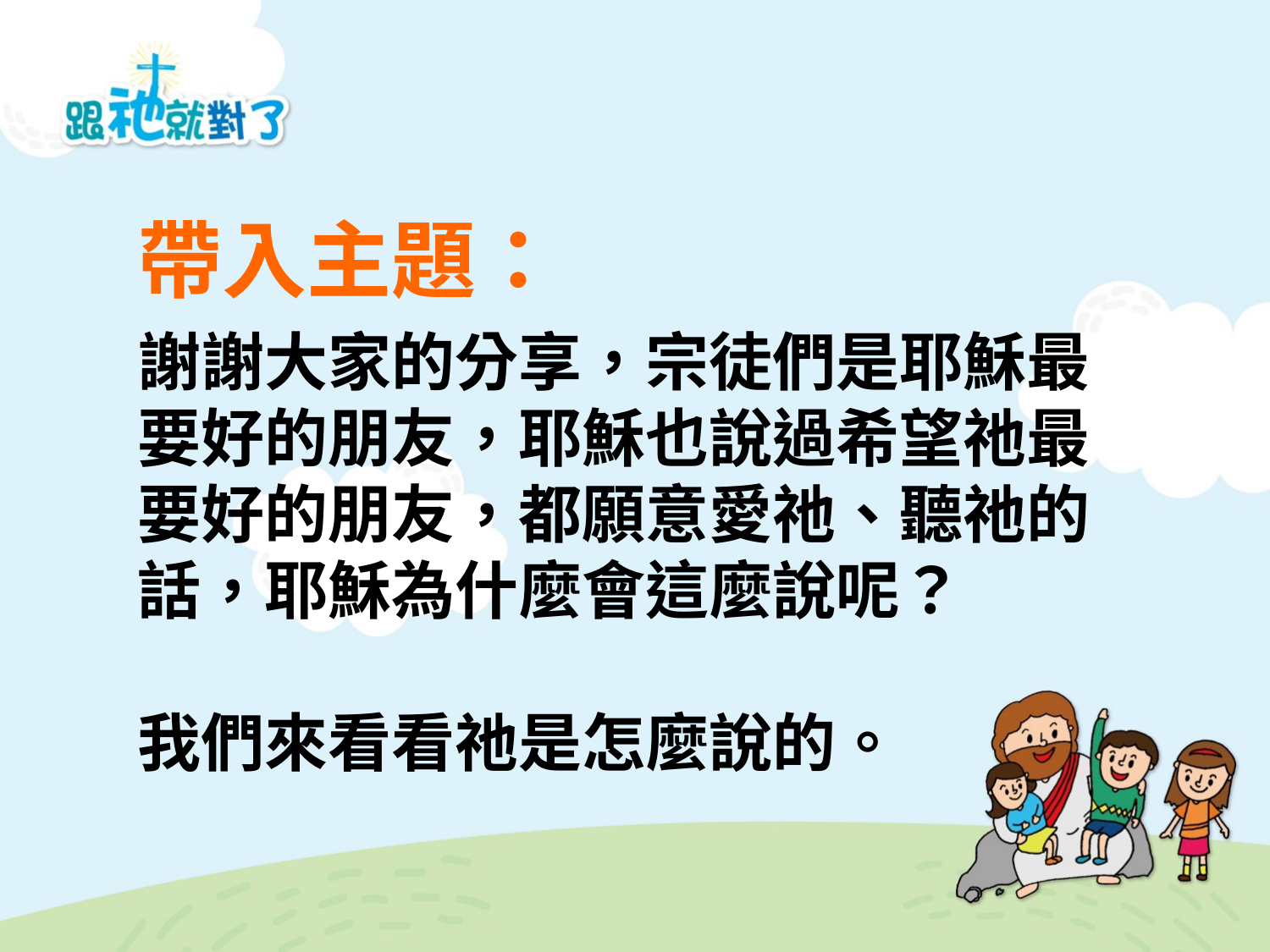

帶入主題：
謝謝大家的分享，宗徒們是耶穌最要好的朋友，耶穌也說過希望祂最要好的朋友，都願意愛祂、聽祂的話，耶穌為什麼會這麼說呢？

我們來看看祂是怎麼說的。